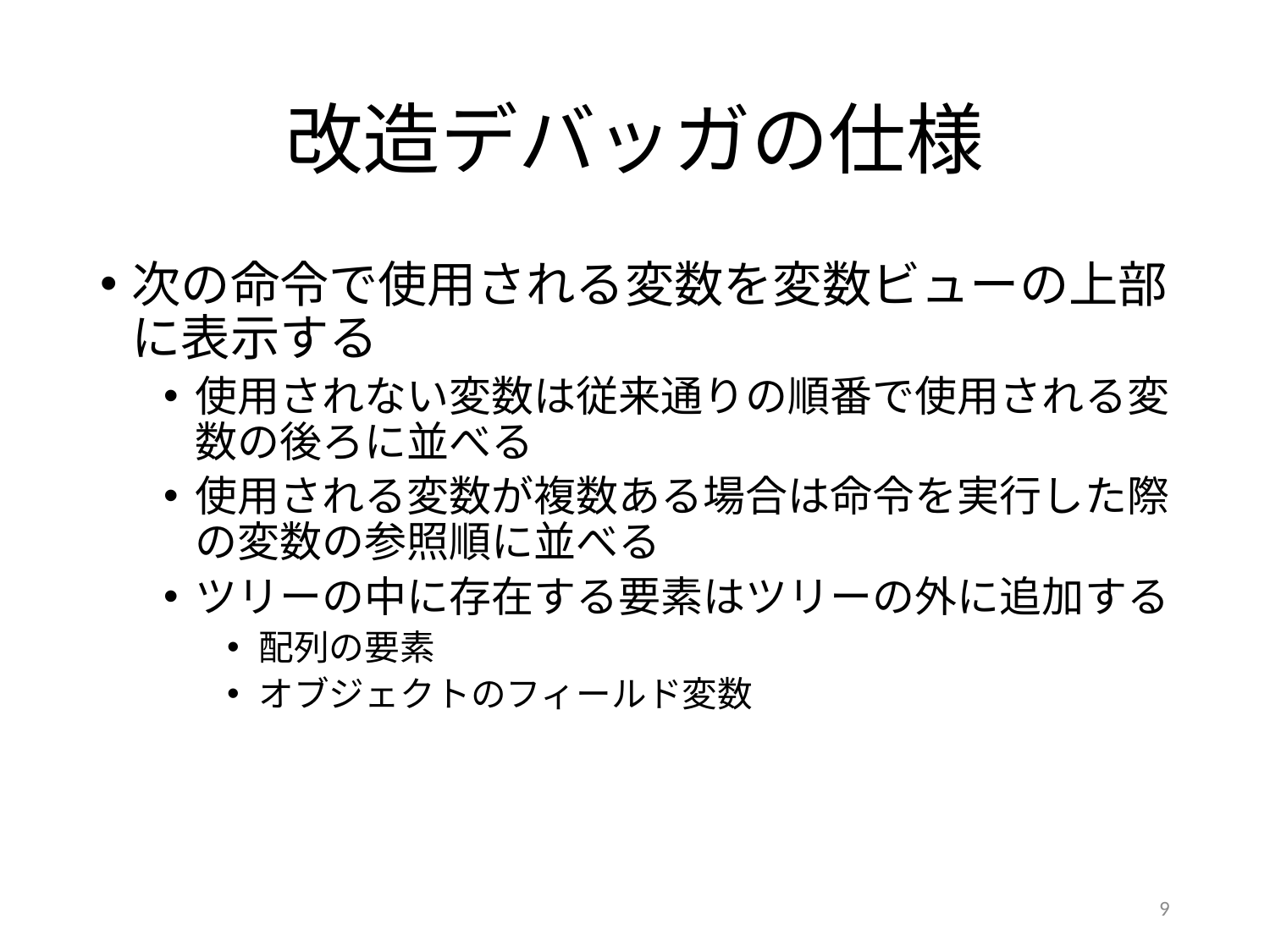

# 改造デバッガの仕様
次の命令で使用される変数を変数ビューの上部に表示する
使用されない変数は従来通りの順番で使用される変数の後ろに並べる
使用される変数が複数ある場合は命令を実行した際の変数の参照順に並べる
ツリーの中に存在する要素はツリーの外に追加する
配列の要素
オブジェクトのフィールド変数
9